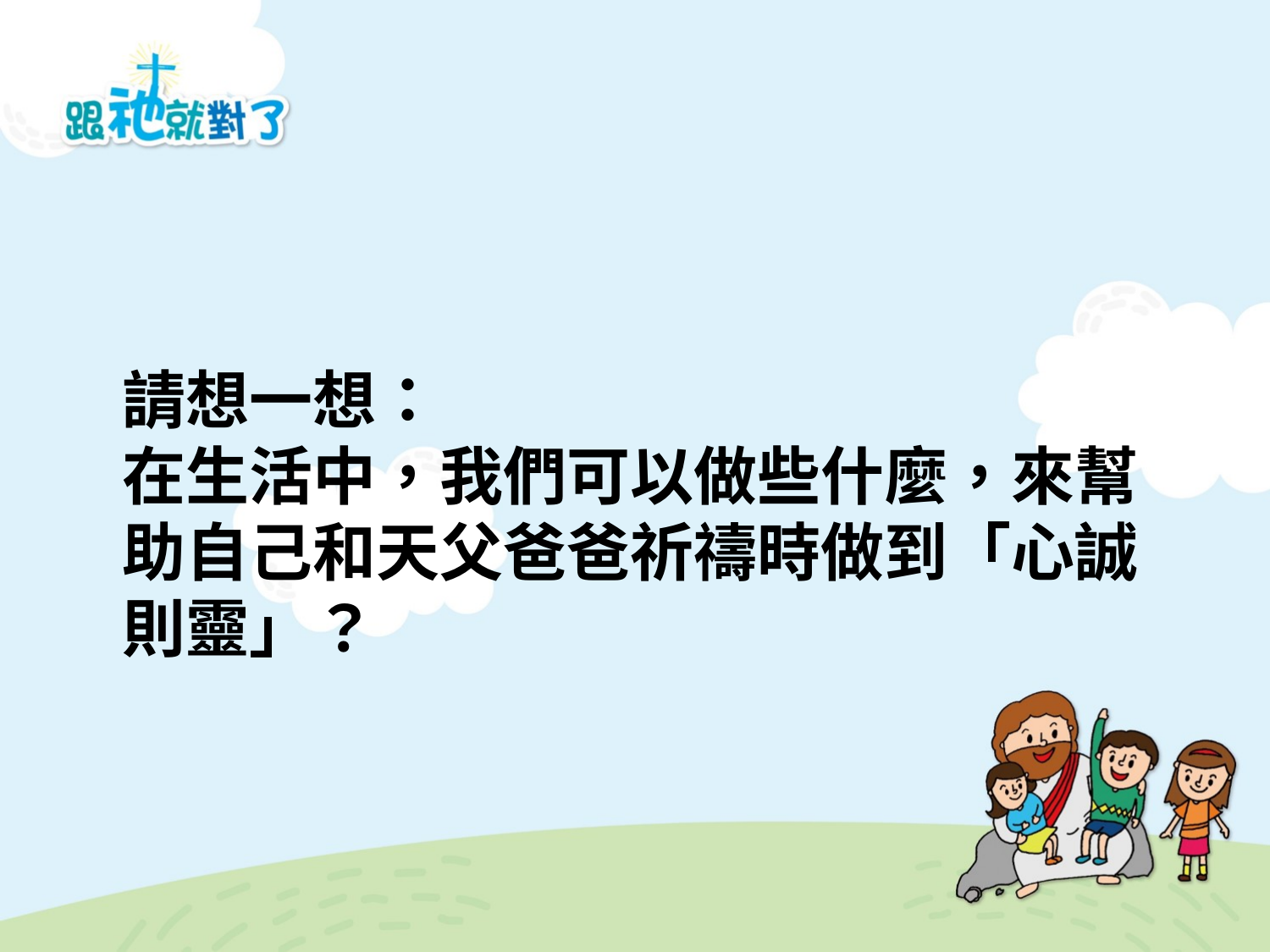

請想一想：
在生活中，我們可以做些什麼，來幫助自己和天父爸爸祈禱時做到「心誠則靈」？